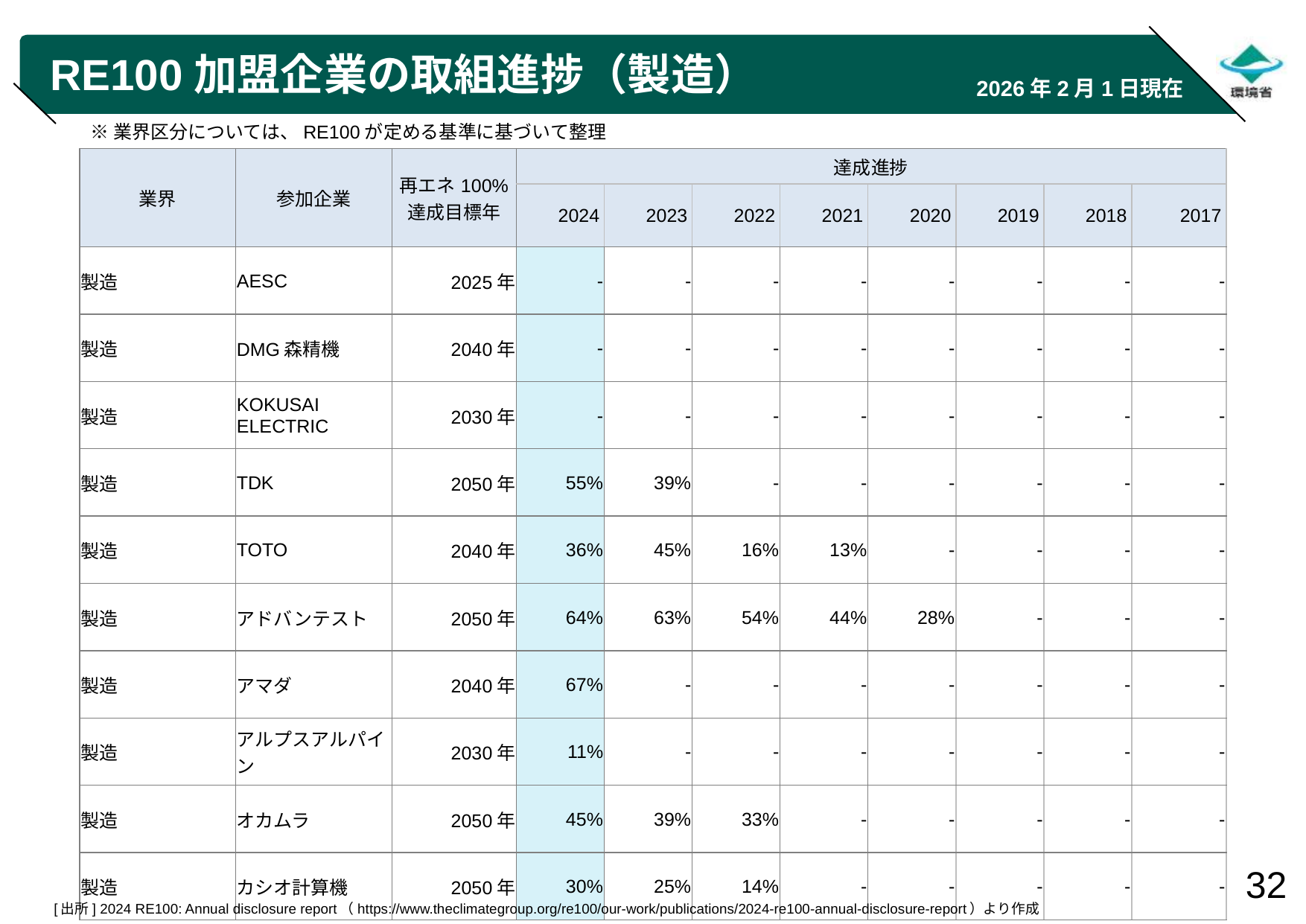

# RE100加盟企業の取組進捗（製造）
2026年2月1日現在
※業界区分については、RE100が定める基準に基づいて整理
| 業界 | 参加企業 | 再エネ100% 達成目標年 | 達成進捗 |  |  |  |  |  |  |  |
| --- | --- | --- | --- | --- | --- | --- | --- | --- | --- | --- |
|  |  |  | 2024 | 2023 | 2022 | 2021 | 2020 | 2019 | 2018 | 2017 |
| 製造 | AESC | 2025年 | - | - | - | - | - | - | - | - |
| 製造 | DMG森精機 | 2040年 | - | - | - | - | - | - | - | - |
| 製造 | KOKUSAI ELECTRIC | 2030年 | - | - | - | - | - | - | - | - |
| 製造 | TDK | 2050年 | 55% | 39% | - | - | - | - | - | - |
| 製造 | TOTO | 2040年 | 36% | 45% | 16% | 13% | - | - | - | - |
| 製造 | アドバンテスト | 2050年 | 64% | 63% | 54% | 44% | 28% | - | - | - |
| 製造 | アマダ | 2040年 | 67% | - | - | - | - | - | - | - |
| 製造 | アルプスアルパイン | 2030年 | 11% | - | - | - | - | - | - | - |
| 製造 | オカムラ | 2050年 | 45% | 39% | 33% | - | - | - | - | - |
| 製造 | カシオ計算機 | 2050年 | 30% | 25% | 14% | - | - | - | - | - |
|  |
| --- |
[出所] 2024 RE100: Annual disclosure report（https://www.theclimategroup.org/re100/our-work/publications/2024-re100-annual-disclosure-report）より作成